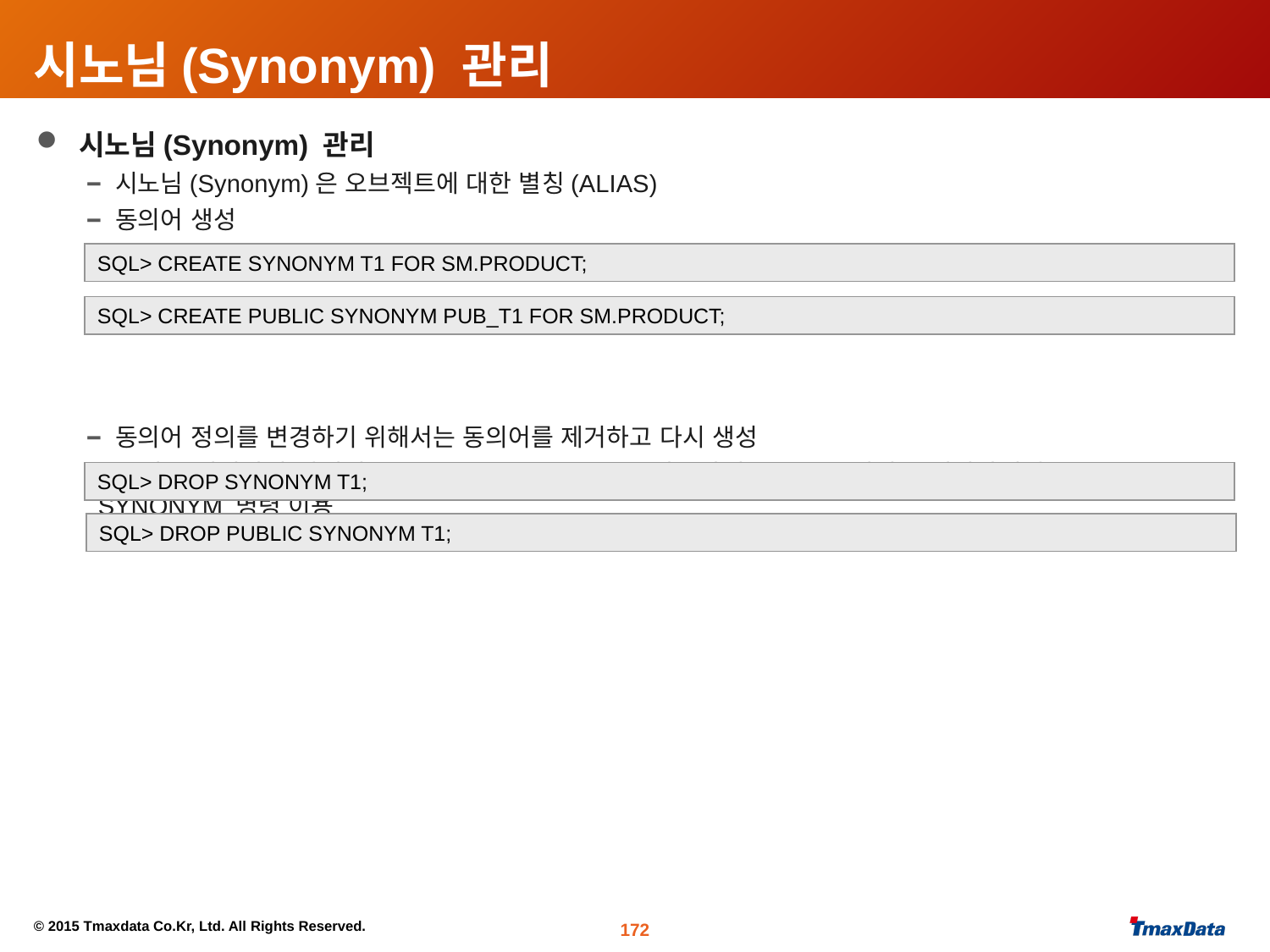

# 시노님(Synonym) 관리
 시노님(Synonym) 관리
 시노님(Synonym)은 오브젝트에 대한 별칭(ALIAS)
 동의어 생성

 동의어 정의를 변경하기 위해서는 동의어를 제거하고 다시 생성
 동의를 제거하기 위해서는 DROP SYNONYM 을 사용하며, 공유 동의어를 제거하려면 DROP PUBLIC SYNONYM 명령 이용

SQL> CREATE SYNONYM T1 FOR SM.PRODUCT;
SQL> CREATE PUBLIC SYNONYM PUB_T1 FOR SM.PRODUCT;
SQL> DROP SYNONYM T1;
SQL> DROP PUBLIC SYNONYM T1;